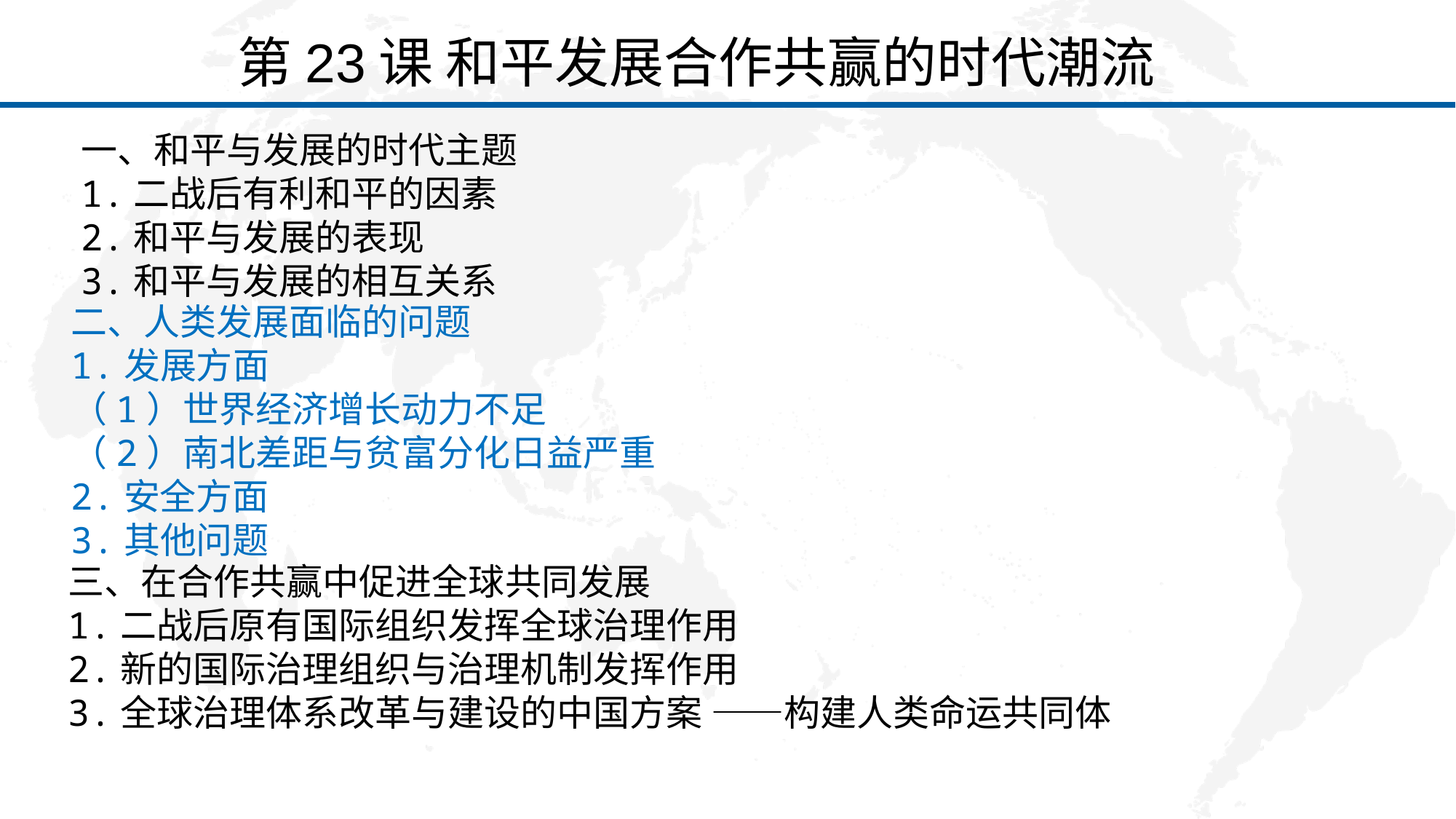

第23课 和平发展合作共赢的时代潮流
一、和平与发展的时代主题
1.二战后有利和平的因素
2.和平与发展的表现
3.和平与发展的相互关系
二、人类发展面临的问题
1.发展方面
（1）世界经济增长动力不足
（2）南北差距与贫富分化日益严重
2.安全方面
3.其他问题
三、在合作共赢中促进全球共同发展
1.二战后原有国际组织发挥全球治理作用
2.新的国际治理组织与治理机制发挥作用
3.全球治理体系改革与建设的中国方案 ——构建人类命运共同体